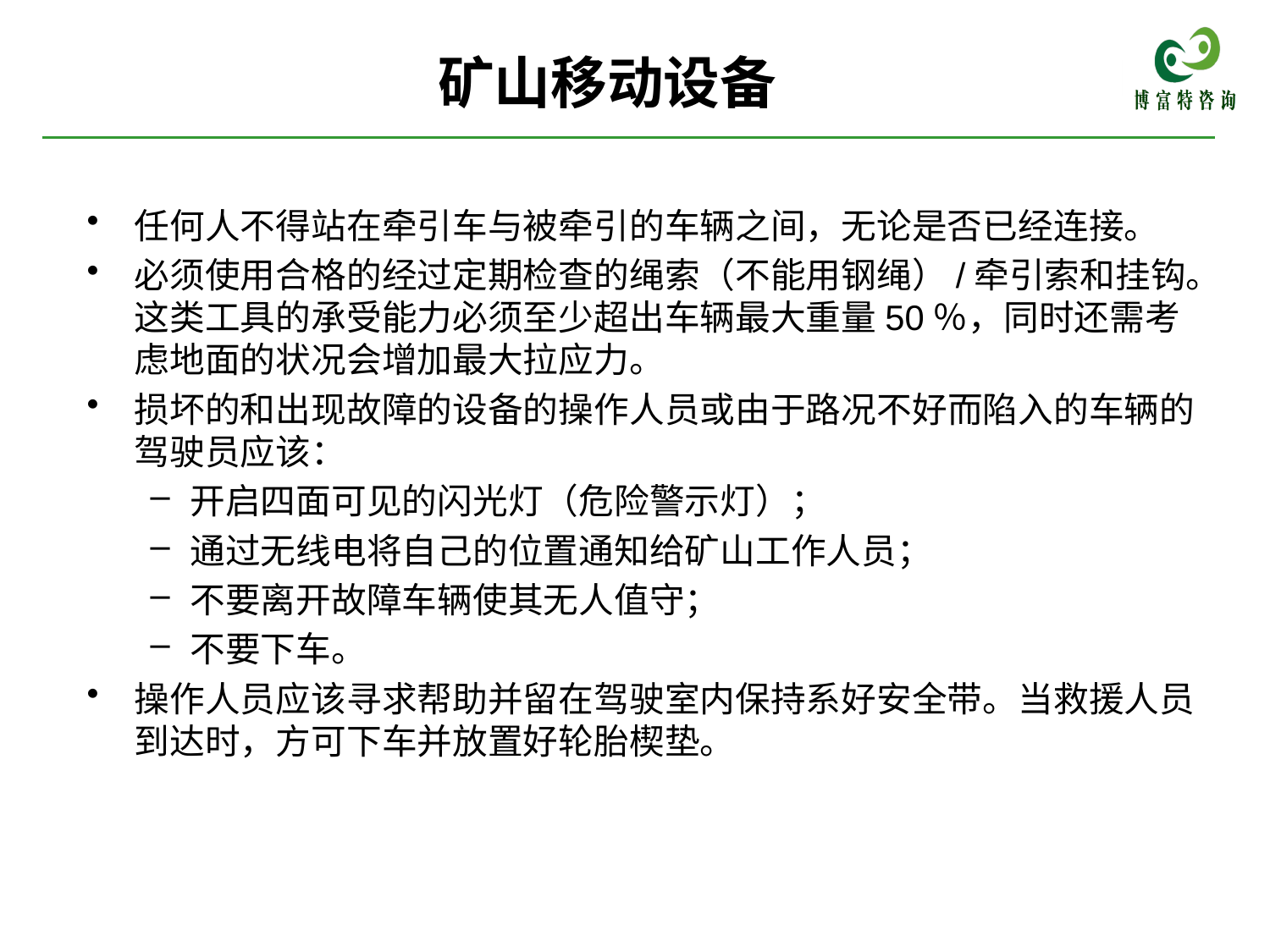

# 矿山移动设备

任何人不得站在牵引车与被牵引的车辆之间，无论是否已经连接。
必须使用合格的经过定期检查的绳索（不能用钢绳）/牵引索和挂钩。这类工具的承受能力必须至少超出车辆最大重量50％，同时还需考虑地面的状况会增加最大拉应力。
损坏的和出现故障的设备的操作人员或由于路况不好而陷入的车辆的驾驶员应该：
开启四面可见的闪光灯（危险警示灯）；
通过无线电将自己的位置通知给矿山工作人员；
不要离开故障车辆使其无人值守；
不要下车。
操作人员应该寻求帮助并留在驾驶室内保持系好安全带。当救援人员到达时，方可下车并放置好轮胎楔垫。

21